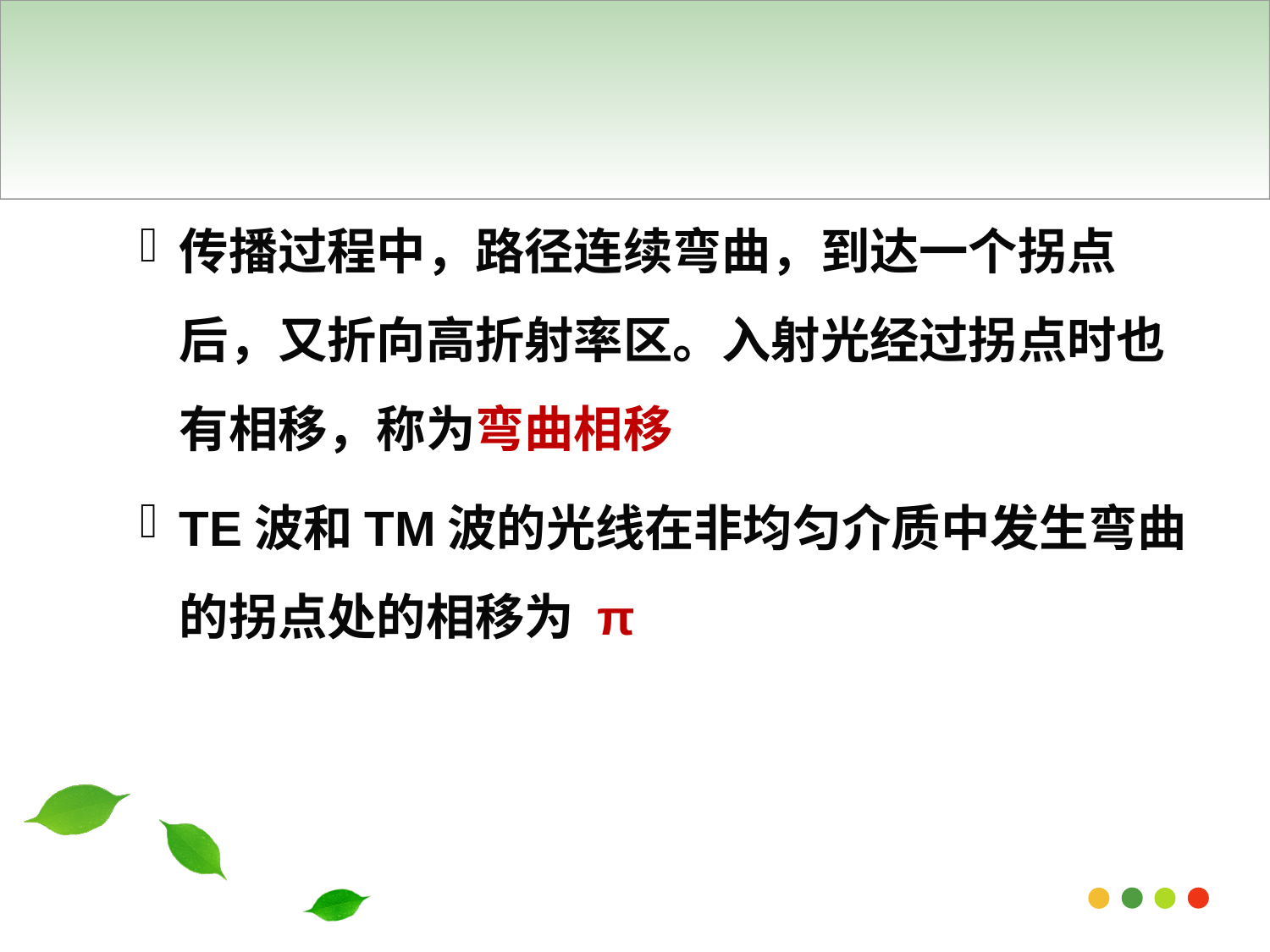

#
传播过程中，路径连续弯曲，到达一个拐点后，又折向高折射率区。入射光经过拐点时也有相移，称为弯曲相移
TE波和TM波的光线在非均匀介质中发生弯曲的拐点处的相移为 π